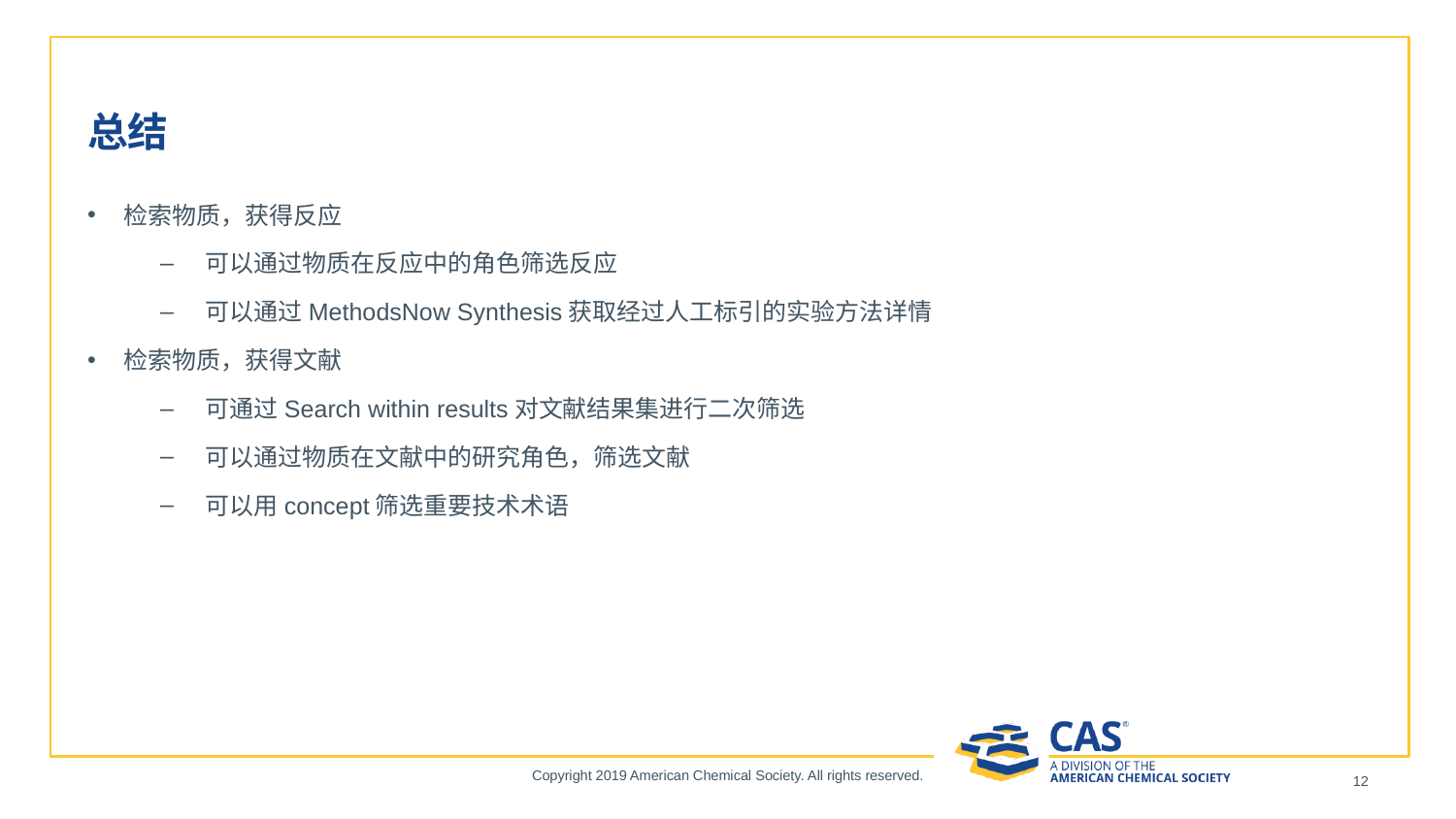

# 总结
检索物质，获得反应
可以通过物质在反应中的角色筛选反应
可以通过MethodsNow Synthesis获取经过人工标引的实验方法详情
检索物质，获得文献
可通过Search within results对文献结果集进行二次筛选
可以通过物质在文献中的研究角色，筛选文献
可以用concept筛选重要技术术语

Copyright 2019 American Chemical Society. All rights reserved.
12